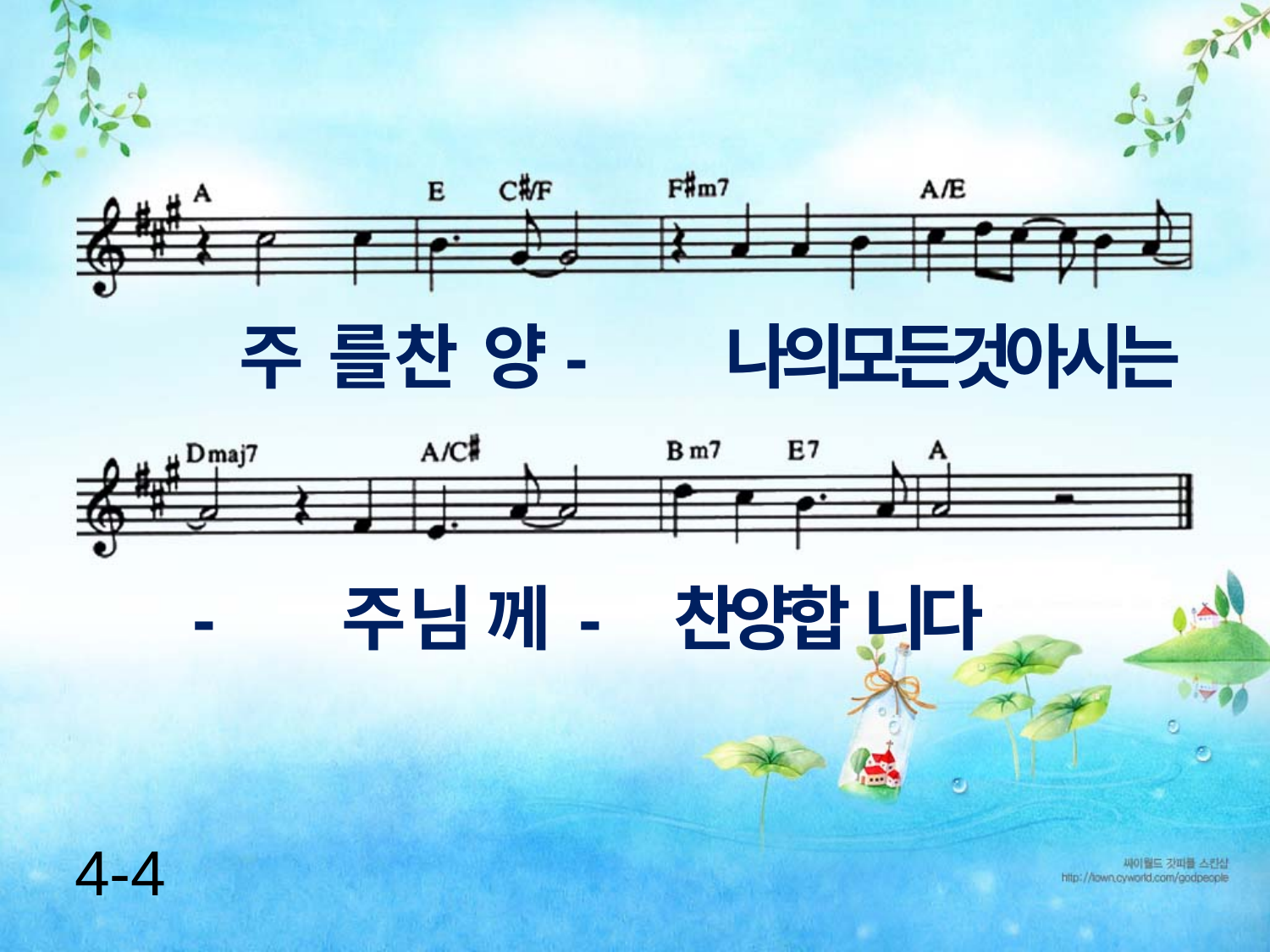

주   를 찬   양-           나의모든것아시는
-          주 님  께 -     찬양합  니다
4-4